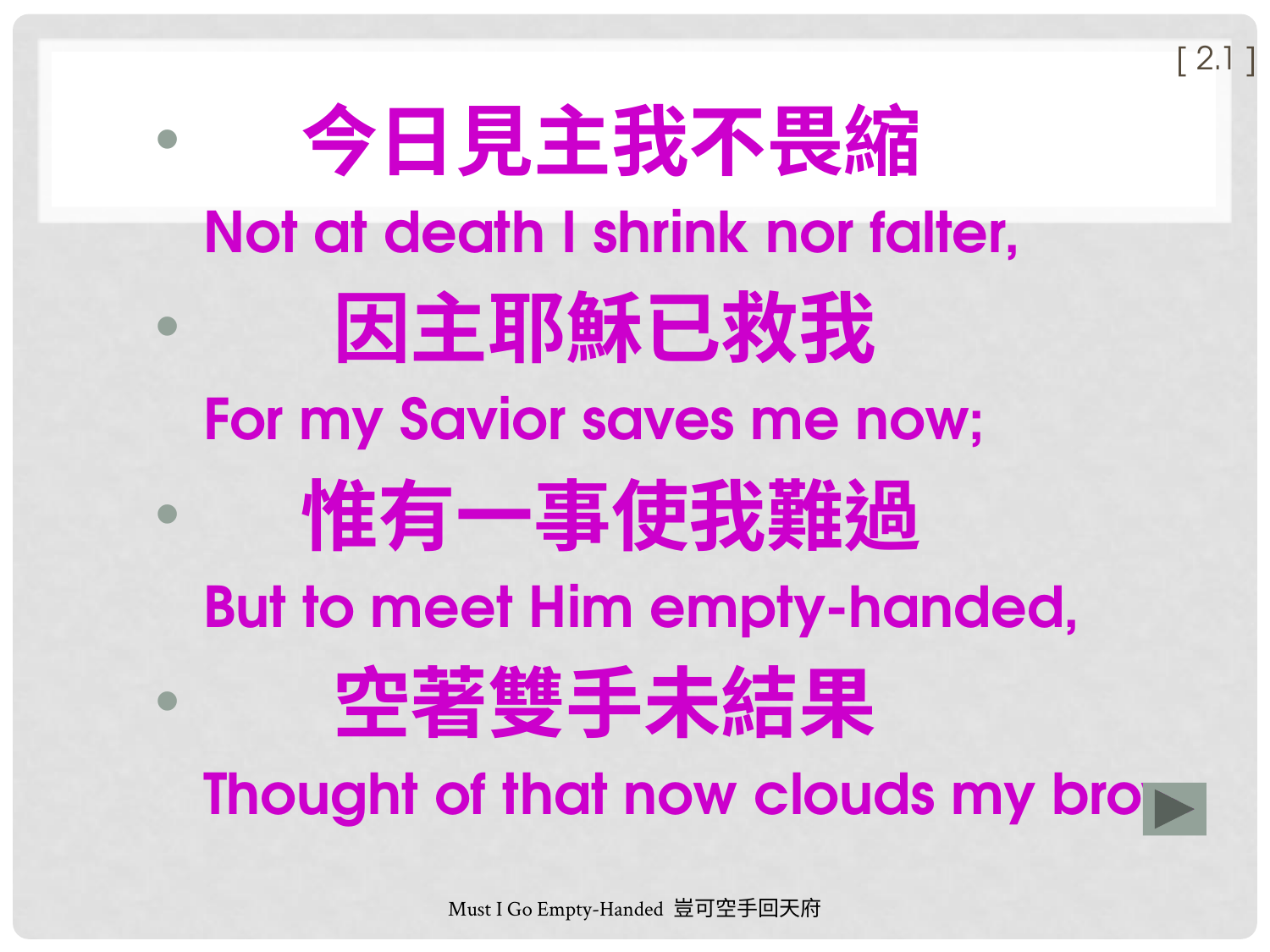

[ 2.1 ]
      今日見主我不畏縮
   Not at death I shrink nor falter,
        因主耶穌已救我
   For my Savior saves me now;
      惟有一事使我難過
   But to meet Him empty-handed,
        空著雙手未結果
   Thought of that now clouds my brow.

Must I Go Empty-Handed 豈可空手回天府